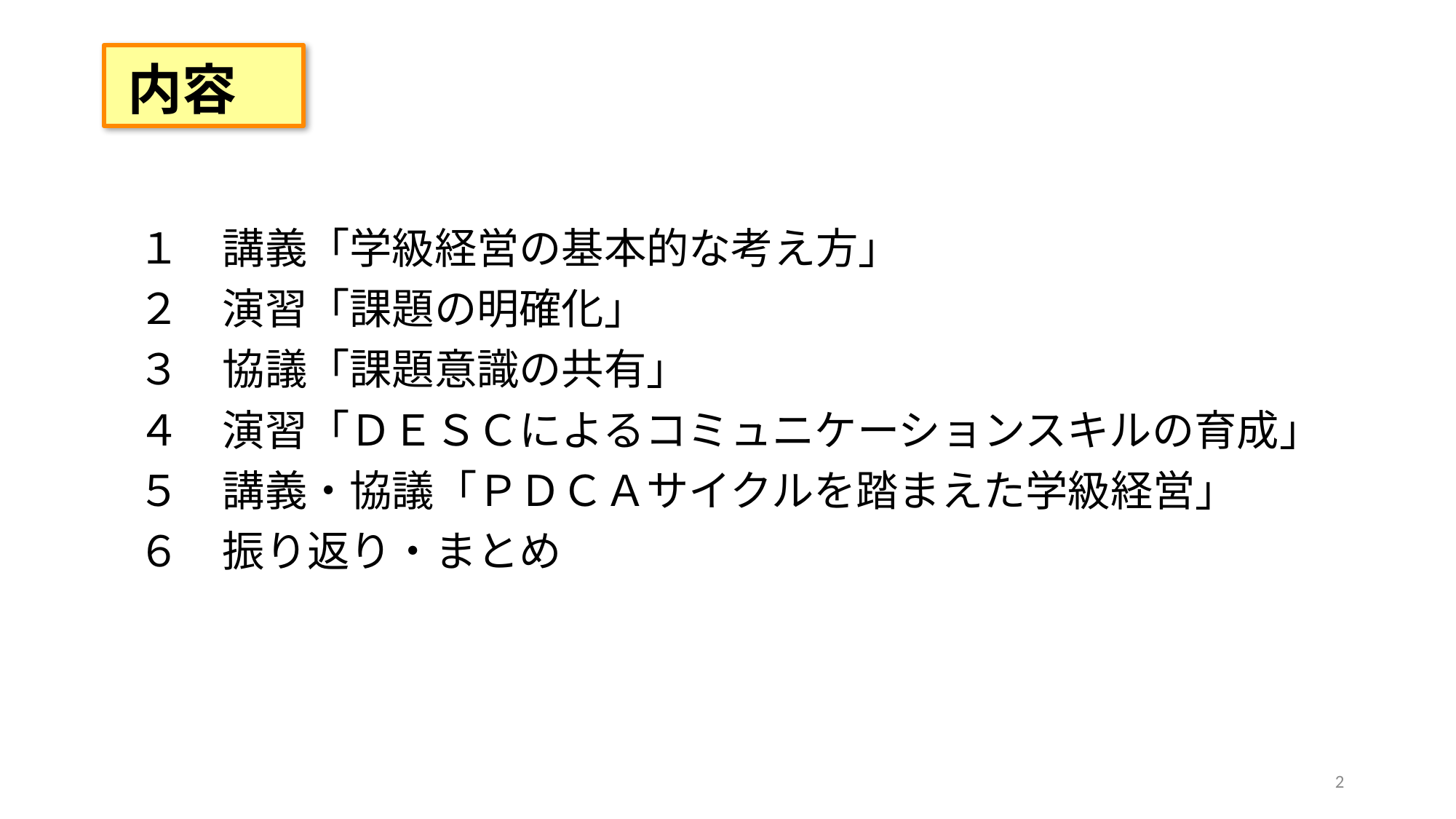

内容
１　講義「学級経営の基本的な考え方」
２　演習「課題の明確化」
３　協議「課題意識の共有」
４　演習「ＤＥＳＣによるコミュニケーションスキルの育成」
５　講義・協議「ＰＤＣＡサイクルを踏まえた学級経営」
６　振り返り・まとめ
2